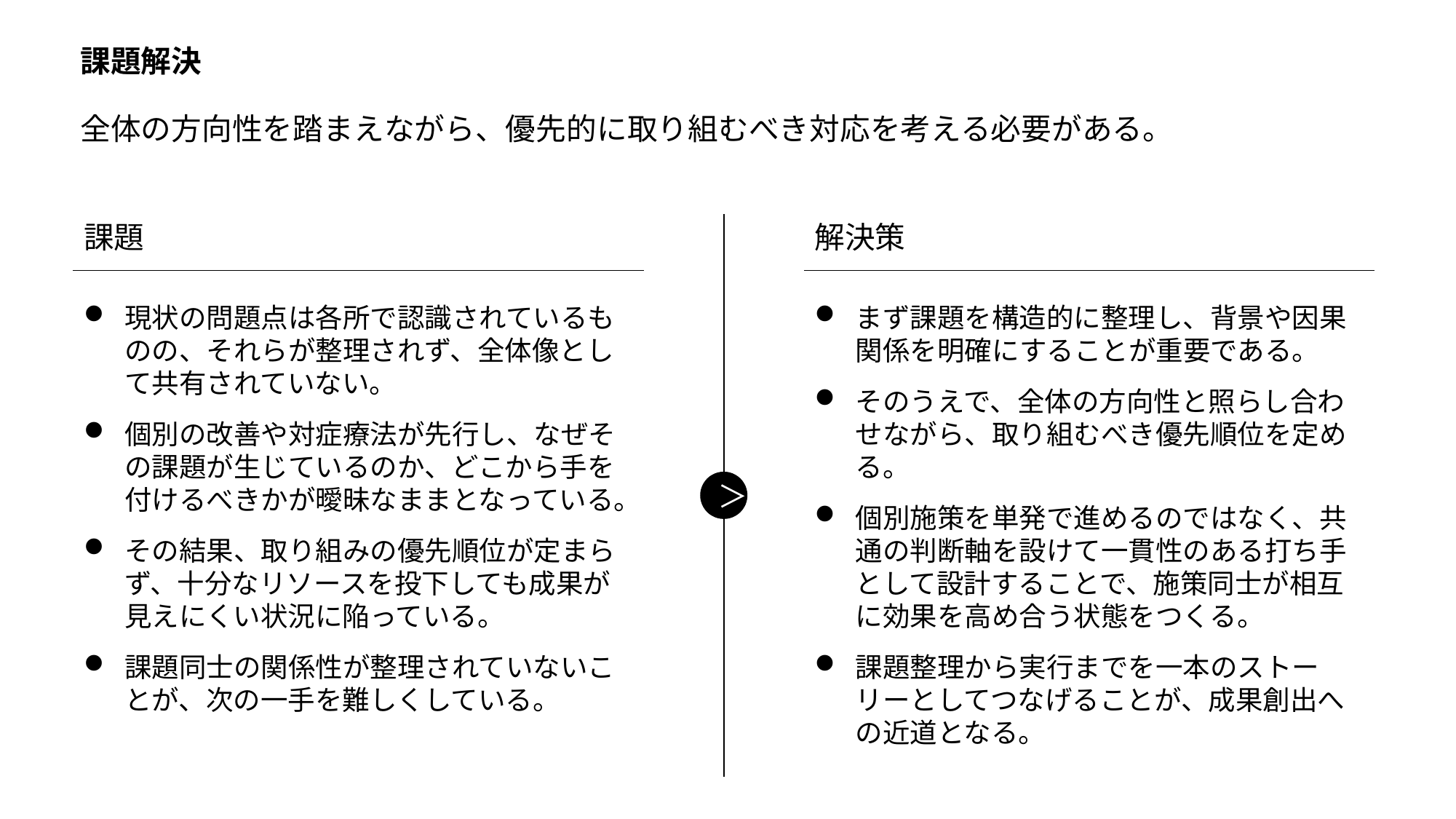

課題解決
全体の方向性を踏まえながら、優先的に取り組むべき対応を考える必要がある。
＞
課題
現状の問題点は各所で認識されているものの、それらが整理されず、全体像として共有されていない。
個別の改善や対症療法が先行し、なぜその課題が生じているのか、どこから手を付けるべきかが曖昧なままとなっている。
その結果、取り組みの優先順位が定まらず、十分なリソースを投下しても成果が見えにくい状況に陥っている。
課題同士の関係性が整理されていないことが、次の一手を難しくしている。
解決策
まず課題を構造的に整理し、背景や因果関係を明確にすることが重要である。
そのうえで、全体の方向性と照らし合わせながら、取り組むべき優先順位を定める。
個別施策を単発で進めるのではなく、共通の判断軸を設けて一貫性のある打ち手として設計することで、施策同士が相互に効果を高め合う状態をつくる。
課題整理から実行までを一本のストーリーとしてつなげることが、成果創出への近道となる。